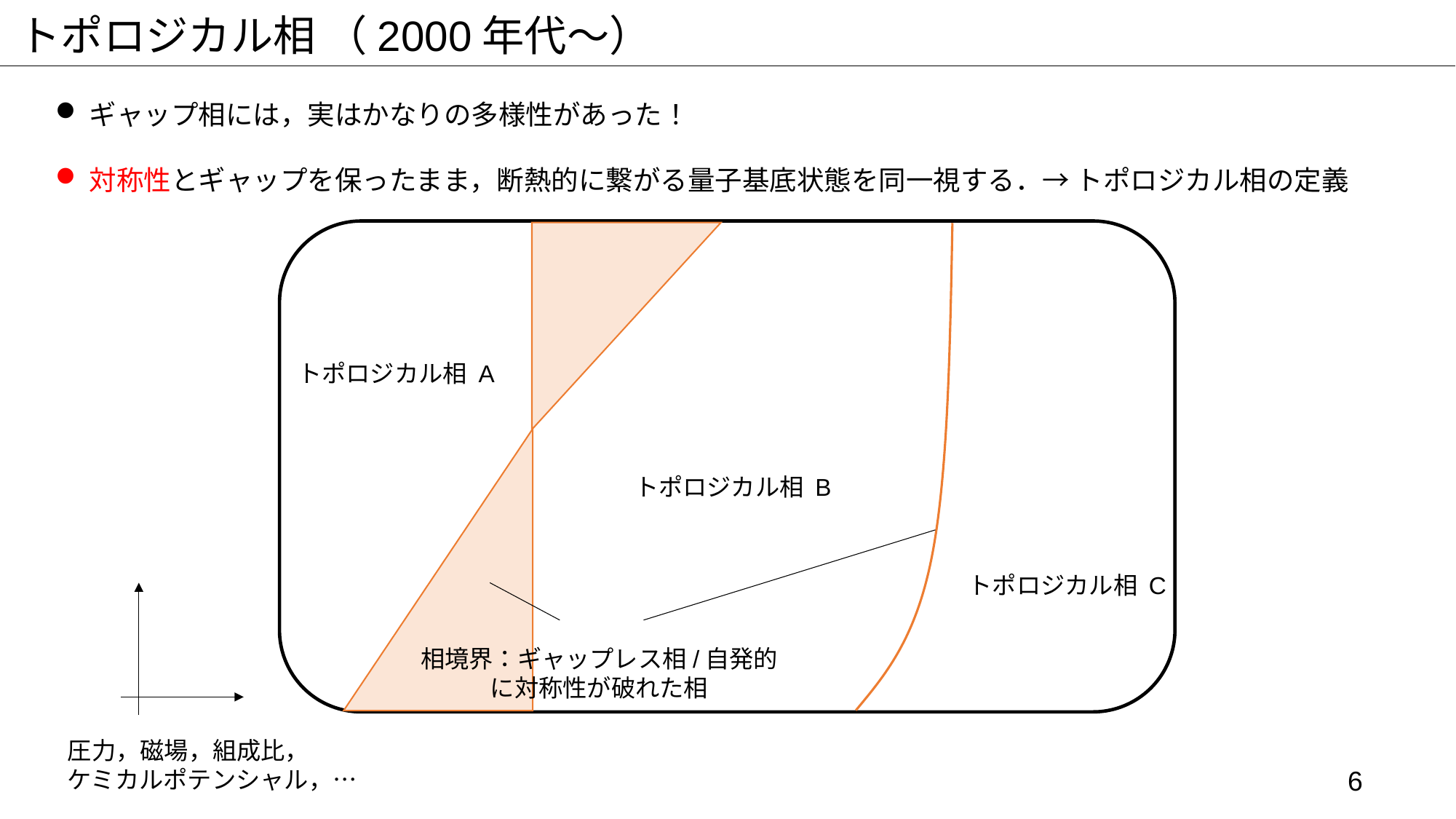

トポロジカル相 （2000年代～）
ギャップ相には，実はかなりの多様性があった！

対称性とギャップを保ったまま，断熱的に繋がる量子基底状態を同一視する．→ トポロジカル相の定義

トポロジカル相 A

トポロジカル相 B
トポロジカル相 C
相境界：ギャップレス相/自発的に対称性が破れた相
圧力，磁場，組成比，
ケミカルポテンシャル，…